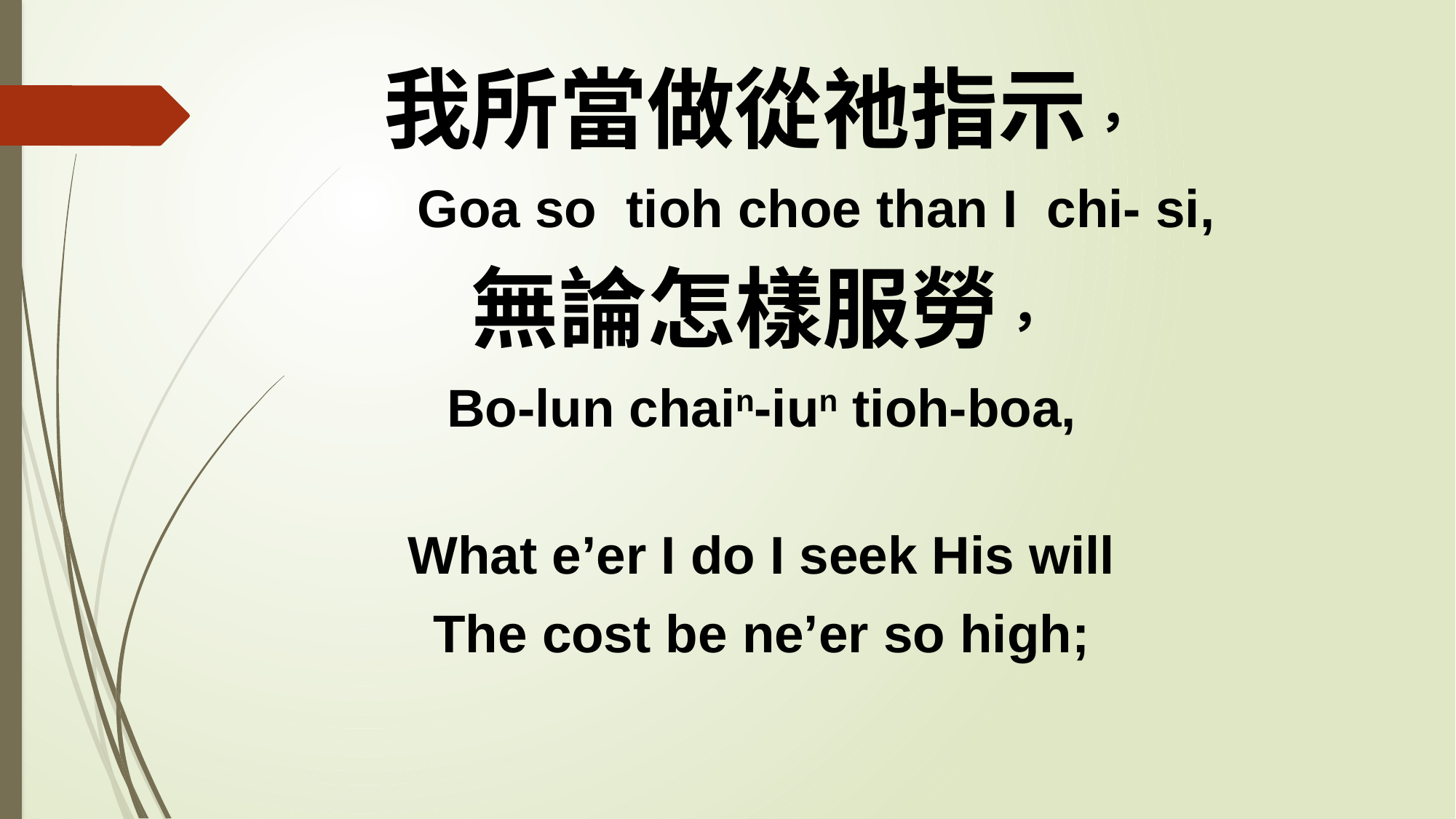

我所當做從祂指示，
            Goa so  tioh choe than I  chi- si,
無論怎樣服勞，
Bo-lun chain-iun tioh-boa,

What e’er I do I seek His will
The cost be ne’er so high;